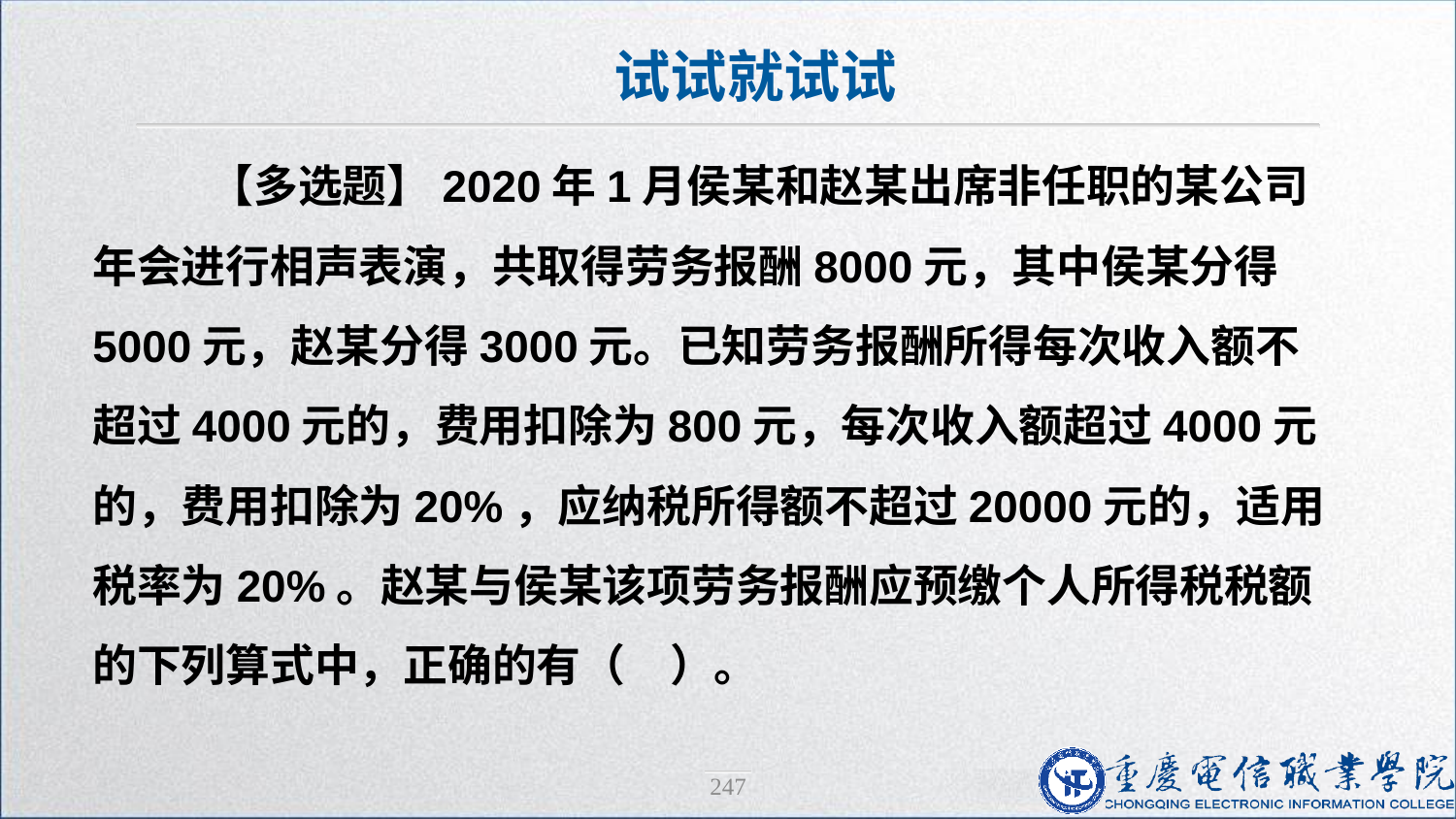

试试就试试
  【多选题】2020年1月侯某和赵某出席非任职的某公司年会进行相声表演，共取得劳务报酬8000元，其中侯某分得5000元，赵某分得3000元。已知劳务报酬所得每次收入额不超过4000元的，费用扣除为800元，每次收入额超过4000元的，费用扣除为20%，应纳税所得额不超过20000元的，适用税率为20%。赵某与侯某该项劳务报酬应预缴个人所得税税额的下列算式中，正确的有（　）。

247